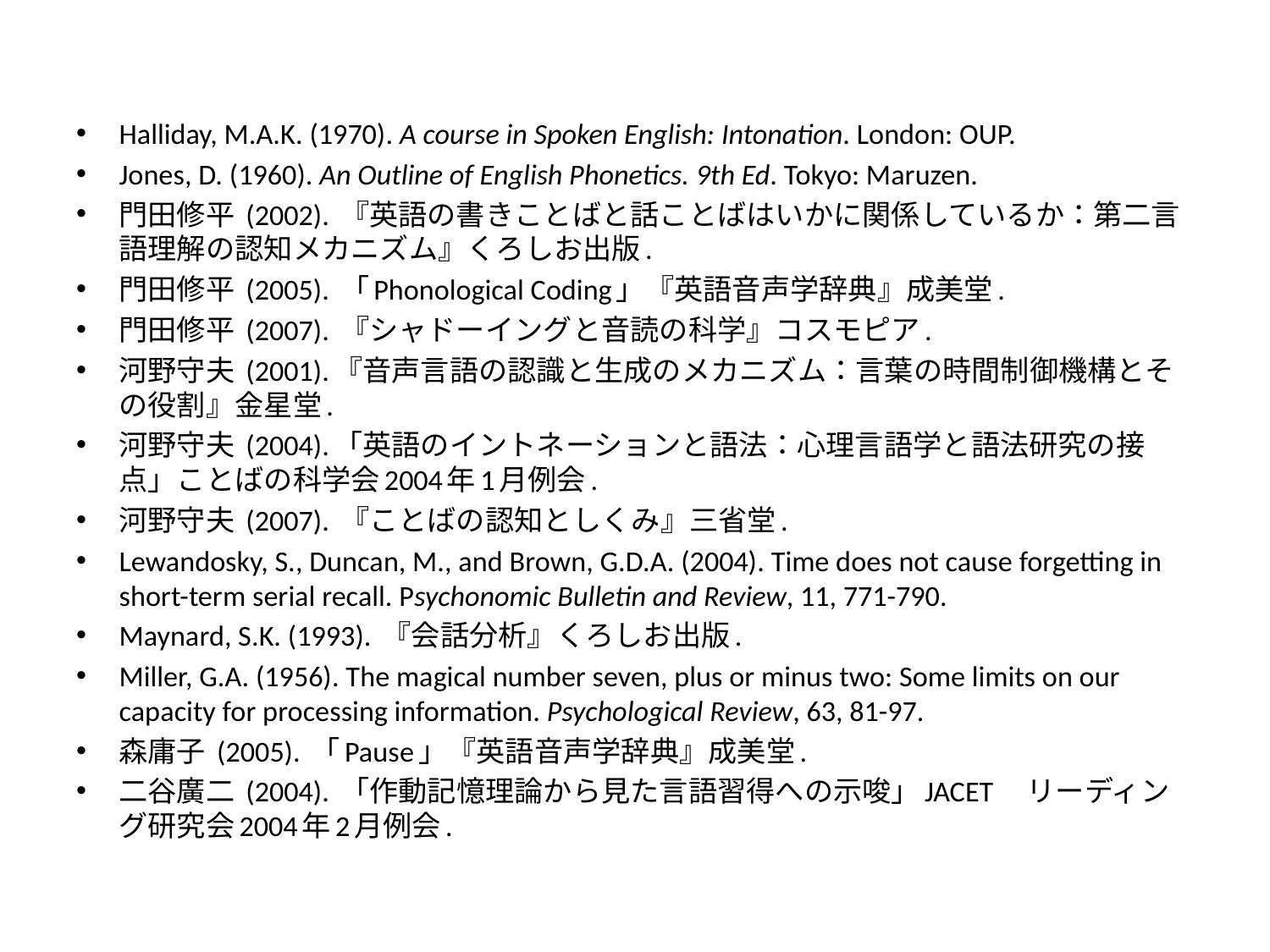

Halliday, M.A.K. (1970). A course in Spoken English: Intonation. London: OUP.
Jones, D. (1960). An Outline of English Phonetics. 9th Ed. Tokyo: Maruzen.
門田修平 (2002). 『英語の書きことばと話ことばはいかに関係しているか：第二言語理解の認知メカニズム』くろしお出版.
門田修平 (2005). 「Phonological Coding」『英語音声学辞典』成美堂.
門田修平 (2007). 『シャドーイングと音読の科学』コスモピア.
河野守夫 (2001).『音声言語の認識と生成のメカニズム：言葉の時間制御機構とその役割』金星堂.
河野守夫 (2004).「英語のイントネーションと語法：心理言語学と語法研究の接点」ことばの科学会2004年1月例会.
河野守夫 (2007). 『ことばの認知としくみ』三省堂.
Lewandosky, S., Duncan, M., and Brown, G.D.A. (2004). Time does not cause forgetting in short-term serial recall. Psychonomic Bulletin and Review, 11, 771-790.
Maynard, S.K. (1993). 『会話分析』くろしお出版.
Miller, G.A. (1956). The magical number seven, plus or minus two: Some limits on our capacity for processing information. Psychological Review, 63, 81-97.
森庸子 (2005). 「Pause」『英語音声学辞典』成美堂.
二谷廣二 (2004). 「作動記憶理論から見た言語習得への示唆」JACET　リーディング研究会2004年2月例会.